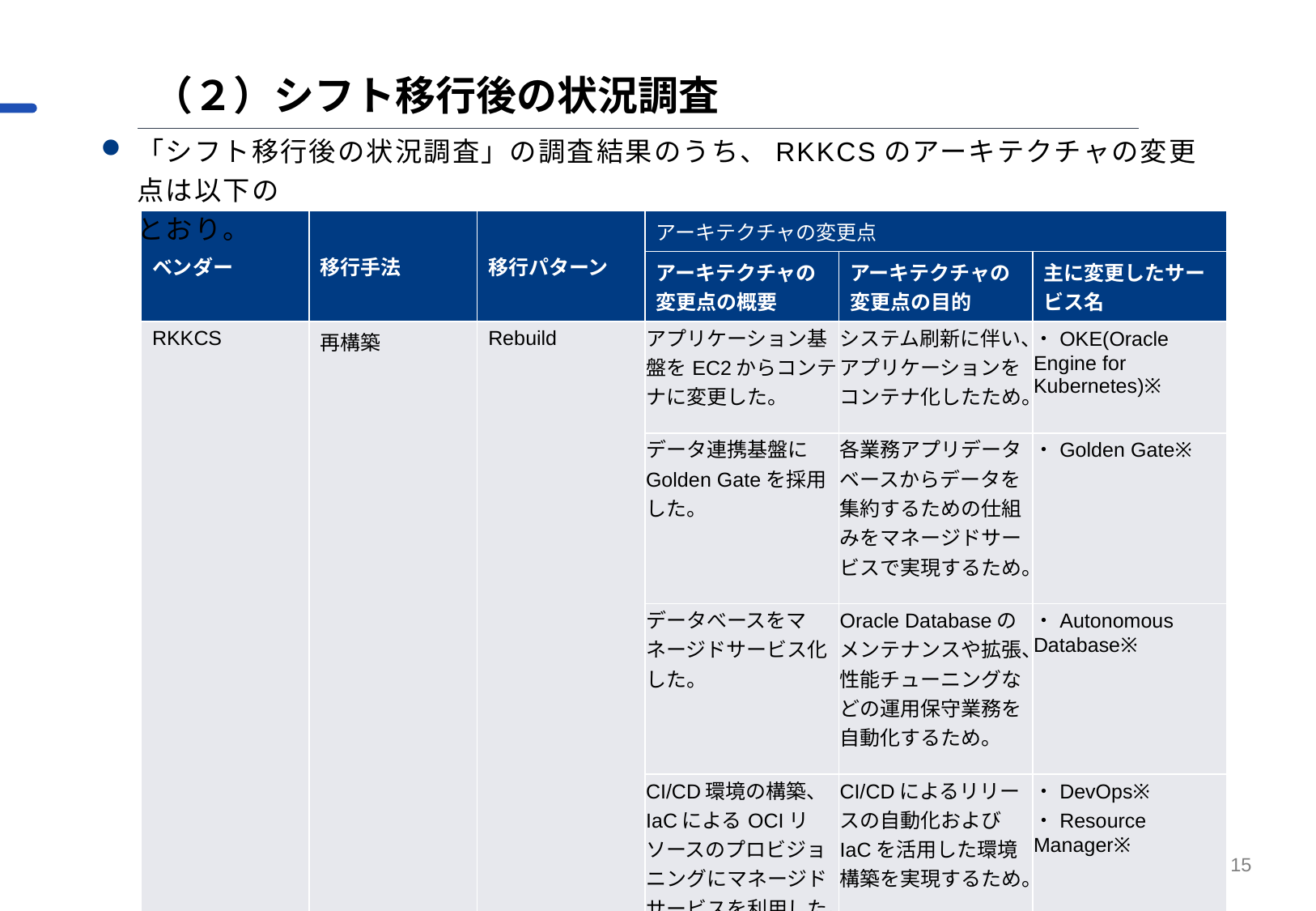

（２）シフト移行後の状況調査
「シフト移行後の状況調査」の調査結果のうち、RKKCSのアーキテクチャの変更点は以下の
とおり。
| ベンダー | 移行手法 | 移行パターン | アーキテクチャの変更点 |  |  |
| --- | --- | --- | --- | --- | --- |
|  | 採択団体 | 事業者 | アーキテクチャの変更点の概要 | アーキテクチャの変更点の目的 | 主に変更したサービス名 |
| RKKCS | 再構築 | Rebuild | アプリケーション基盤をEC2からコンテナに変更した。 | システム刷新に伴い、アプリケーションをコンテナ化したため。 | ・OKE(Oracle Engine for Kubernetes)※ |
|  | 再構築 | Rebuild | データ連携基盤にGolden Gateを採用した。 | 各業務アプリデータベースからデータを集約するための仕組みをマネージドサービスで実現するため。 | ・Golden Gate※ |
|  | 再構築 | Rebuild | データべースをマネージドサービス化した。 | Oracle Databaseのメンテナンスや拡張、性能チューニングなどの運用保守業務を自動化するため。 | ・Autonomous Database※ |
|  | 再構築 | Rebuild | CI/CD環境の構築、IaCによるOCIリソースのプロビジョニングにマネージドサービスを利用した。 | CI/CDによるリリースの自動化およびIaCを活用した環境構築を実現するため。 | ・DevOps※ ・Resource Manager※ |
15